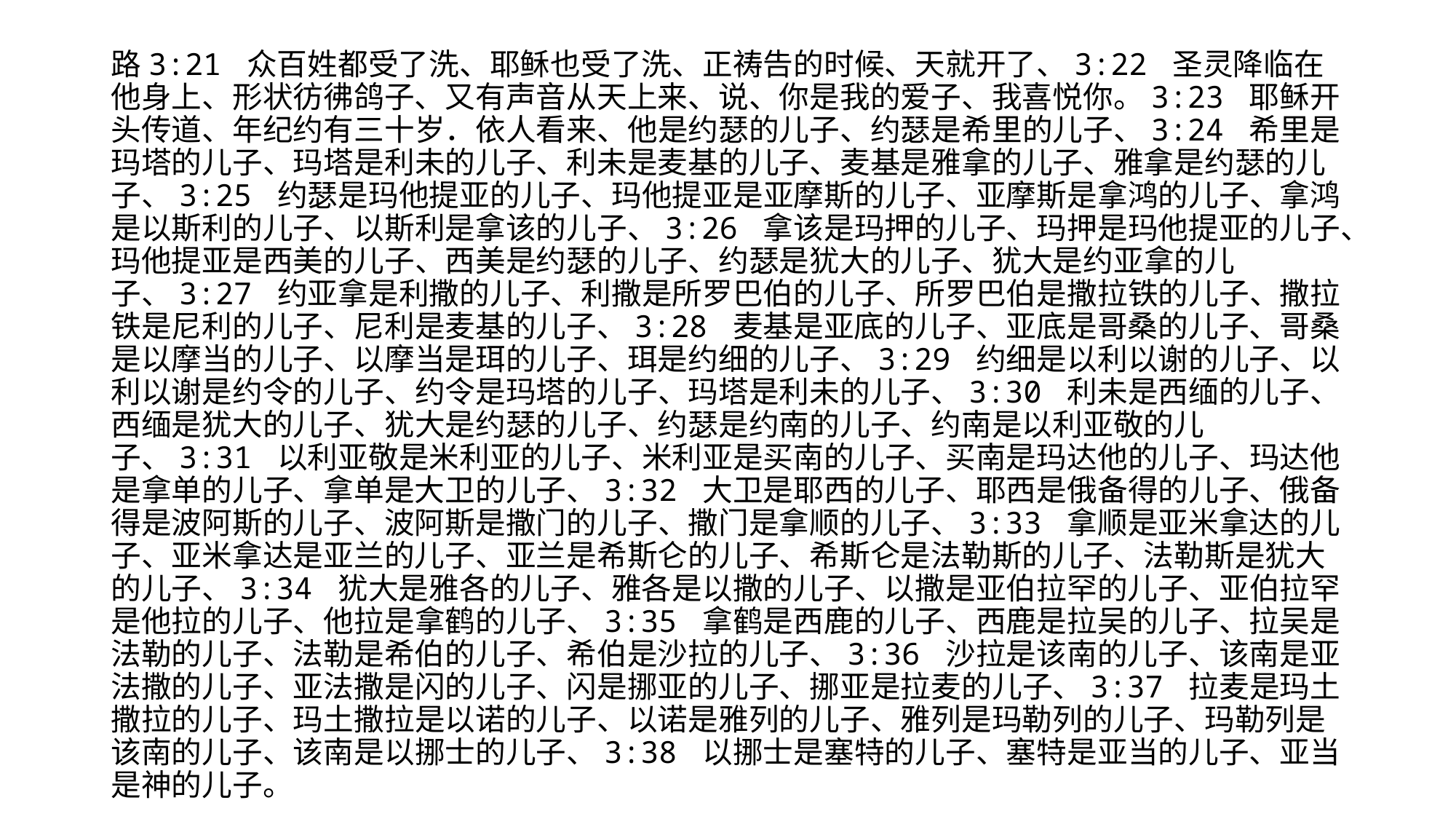

#
路3:21 众百姓都受了洗、耶稣也受了洗、正祷告的时候、天就开了、3:22 圣灵降临在他身上、形状彷彿鸽子、又有声音从天上来、说、你是我的爱子、我喜悦你。3:23 耶稣开头传道、年纪约有三十岁．依人看来、他是约瑟的儿子、约瑟是希里的儿子、3:24 希里是玛塔的儿子、玛塔是利未的儿子、利未是麦基的儿子、麦基是雅拿的儿子、雅拿是约瑟的儿子、3:25 约瑟是玛他提亚的儿子、玛他提亚是亚摩斯的儿子、亚摩斯是拿鸿的儿子、拿鸿是以斯利的儿子、以斯利是拿该的儿子、3:26 拿该是玛押的儿子、玛押是玛他提亚的儿子、玛他提亚是西美的儿子、西美是约瑟的儿子、约瑟是犹大的儿子、犹大是约亚拿的儿子、3:27 约亚拿是利撒的儿子、利撒是所罗巴伯的儿子、所罗巴伯是撒拉铁的儿子、撒拉铁是尼利的儿子、尼利是麦基的儿子、3:28 麦基是亚底的儿子、亚底是哥桑的儿子、哥桑是以摩当的儿子、以摩当是珥的儿子、珥是约细的儿子、3:29 约细是以利以谢的儿子、以利以谢是约令的儿子、约令是玛塔的儿子、玛塔是利未的儿子、3:30 利未是西缅的儿子、西缅是犹大的儿子、犹大是约瑟的儿子、约瑟是约南的儿子、约南是以利亚敬的儿子、3:31 以利亚敬是米利亚的儿子、米利亚是买南的儿子、买南是玛达他的儿子、玛达他是拿单的儿子、拿单是大卫的儿子、3:32 大卫是耶西的儿子、耶西是俄备得的儿子、俄备得是波阿斯的儿子、波阿斯是撒门的儿子、撒门是拿顺的儿子、3:33 拿顺是亚米拿达的儿子、亚米拿达是亚兰的儿子、亚兰是希斯仑的儿子、希斯仑是法勒斯的儿子、法勒斯是犹大的儿子、3:34 犹大是雅各的儿子、雅各是以撒的儿子、以撒是亚伯拉罕的儿子、亚伯拉罕是他拉的儿子、他拉是拿鹤的儿子、3:35 拿鹤是西鹿的儿子、西鹿是拉吴的儿子、拉吴是法勒的儿子、法勒是希伯的儿子、希伯是沙拉的儿子、3:36 沙拉是该南的儿子、该南是亚法撒的儿子、亚法撒是闪的儿子、闪是挪亚的儿子、挪亚是拉麦的儿子、3:37 拉麦是玛土撒拉的儿子、玛土撒拉是以诺的儿子、以诺是雅列的儿子、雅列是玛勒列的儿子、玛勒列是该南的儿子、该南是以挪士的儿子、3:38 以挪士是塞特的儿子、塞特是亚当的儿子、亚当是神的儿子。